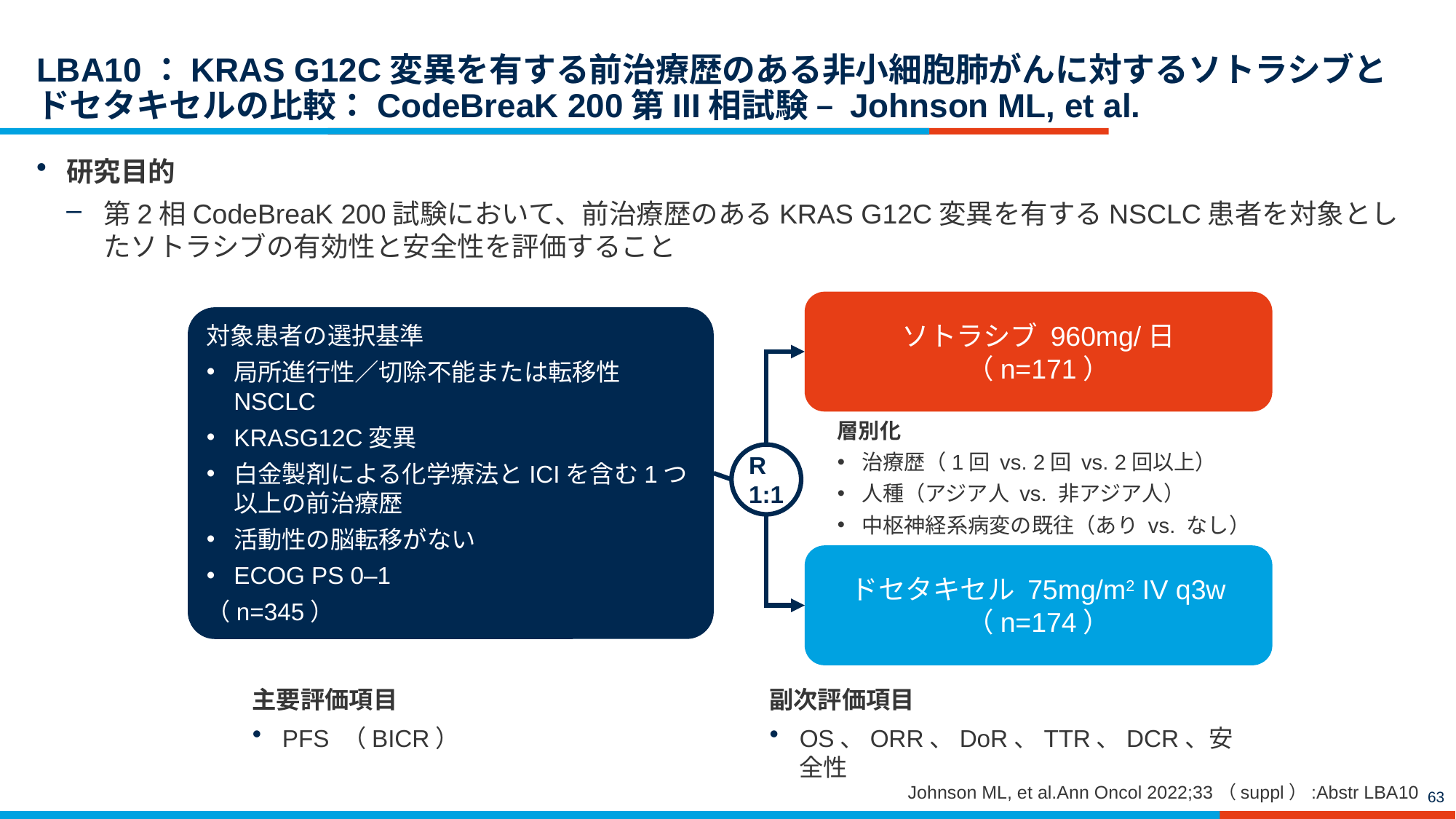

# LBA10：KRAS G12C変異を有する前治療歴のある非小細胞肺がんに対するソトラシブとドセタキセルの比較：CodeBreaK 200第III相試験 – Johnson ML, et al.
研究目的
第2相CodeBreaK 200試験において、前治療歴のあるKRAS G12C変異を有するNSCLC患者を対象としたソトラシブの有効性と安全性を評価すること
ソトラシブ 960mg/日
（n=171）
対象患者の選択基準
局所進行性／切除不能または転移性NSCLC
KRASG12C変異
白金製剤による化学療法とICIを含む1つ以上の前治療歴
活動性の脳転移がない
ECOG PS 0–1
（n=345）
層別化
治療歴（1回 vs. 2回 vs. 2回以上）
人種（アジア人 vs. 非アジア人）
中枢神経系病変の既往（あり vs. なし）
R
1:1
ドセタキセル 75mg/m2 IV q3w
（n=174）
主要評価項目
PFS （BICR）
副次評価項目
OS、ORR、DoR、TTR、DCR、安全性
Johnson ML, et al.Ann Oncol 2022;33（suppl）:Abstr LBA10